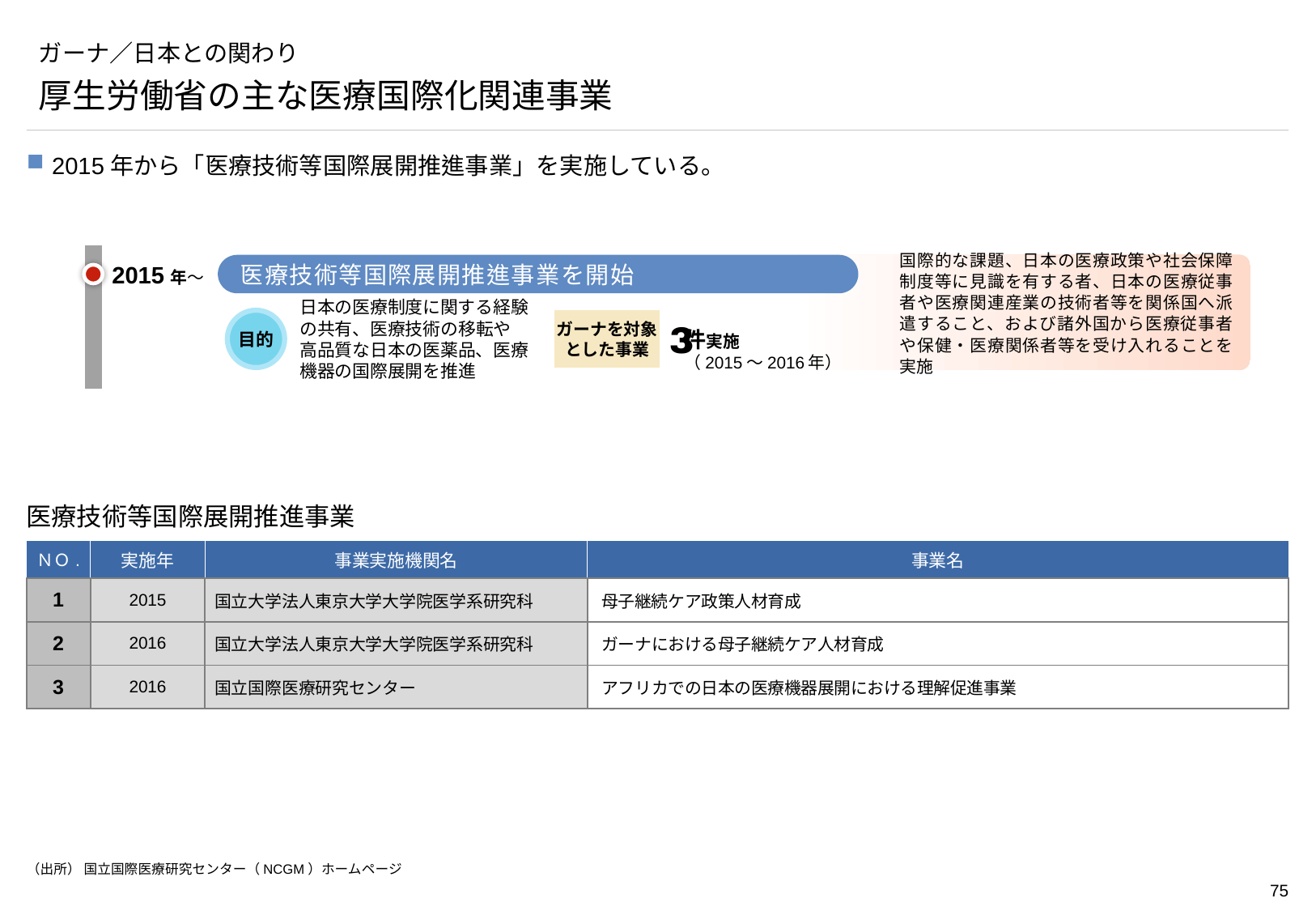

# ガーナ／日本との関わり
厚生労働省の主な医療国際化関連事業
2015年から「医療技術等国際展開推進事業」を実施している。
国際的な課題、日本の医療政策や社会保障制度等に見識を有する者、日本の医療従事者や医療関連産業の技術者等を関係国へ派遣すること、および諸外国から医療従事者や保健・医療関係者等を受け入れることを実施
2015年～
医療技術等国際展開推進事業を開始

ガーナを対象とした事業
目的
日本の医療制度に関する経験の共有、医療技術の移転や
高品質な日本の医薬品、医療機器の国際展開を推進
3
件実施
（2015～2016年）
医療技術等国際展開推進事業
| ＮＯ. | 実施年 | 事業実施機関名 | 事業名 |
| --- | --- | --- | --- |
| 1 | 2015 | 国立大学法人東京大学大学院医学系研究科 | 母子継続ケア政策人材育成 |
| 2 | 2016 | 国立大学法人東京大学大学院医学系研究科 | ガーナにおける母子継続ケア人材育成 |
| 3 | 2016 | 国立国際医療研究センター | アフリカでの日本の医療機器展開における理解促進事業 |
（出所） 国立国際医療研究センター（NCGM）ホームページ